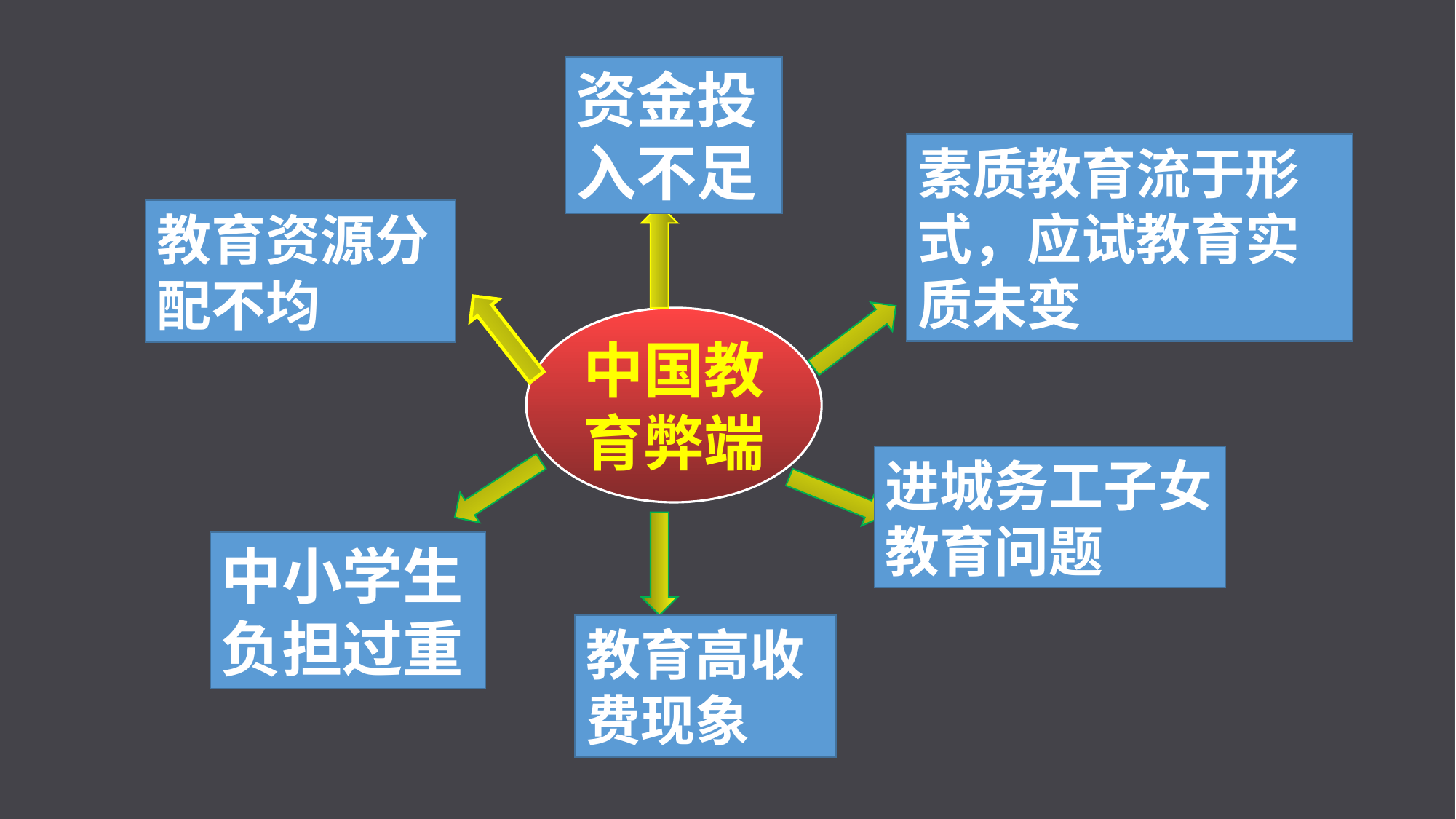

资金投入不足
素质教育流于形式，应试教育实质未变
教育资源分配不均

中国教育弊端

进城务工子女教育问题

中小学生负担过重

教育高收费现象